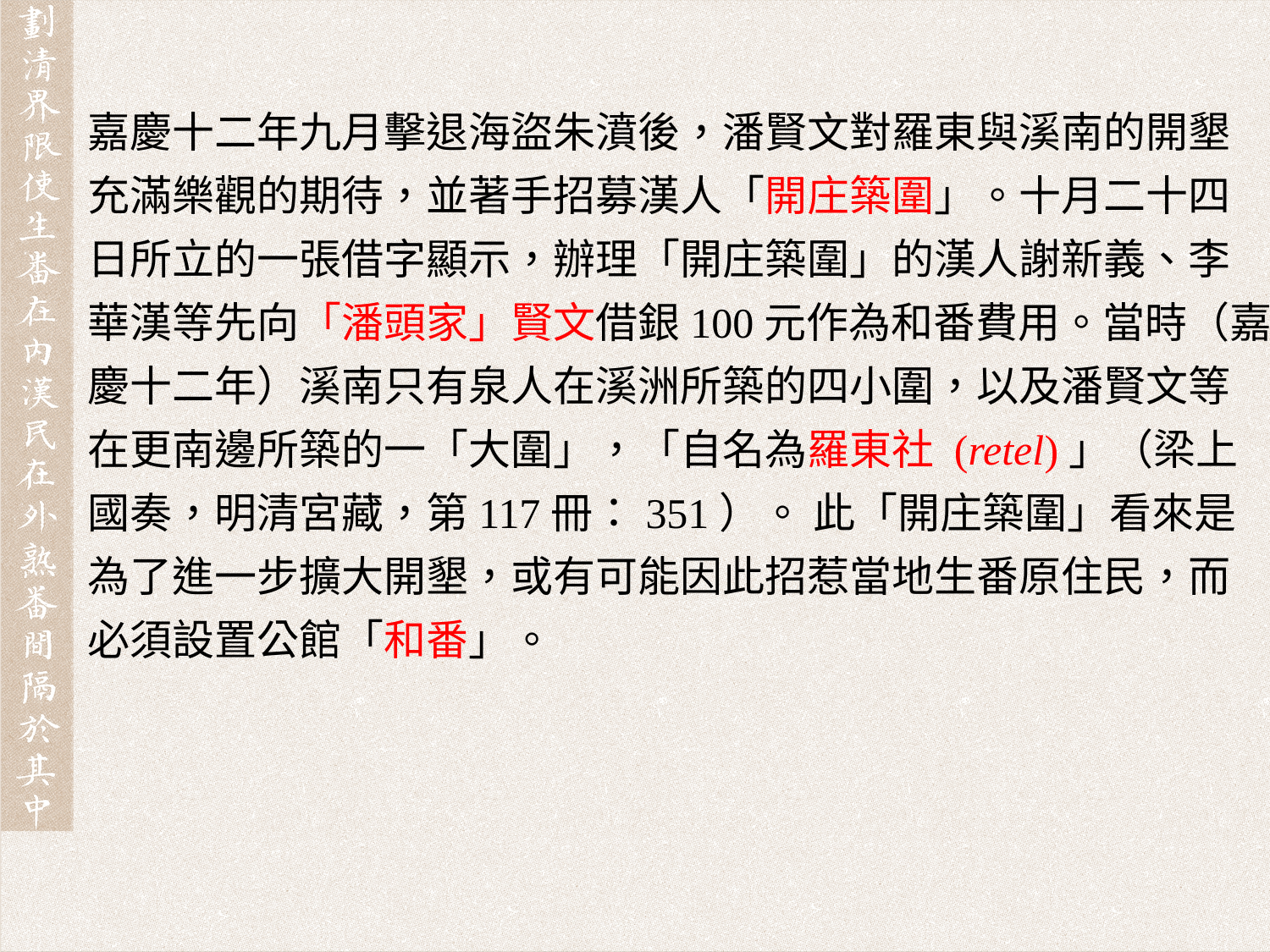

嘉慶十二年九月擊退海盜朱濆後，潘賢文對羅東與溪南的開墾充滿樂觀的期待，並著手招募漢人「開庄築圍」。十月二十四日所立的一張借字顯示，辦理「開庄築圍」的漢人謝新義、李華漢等先向「潘頭家」賢文借銀100元作為和番費用。當時（嘉慶十二年）溪南只有泉人在溪洲所築的四小圍，以及潘賢文等在更南邊所築的一「大圍」，「自名為羅東社 (retel)」（梁上國奏，明清宮藏，第117冊：351）。 此「開庄築圍」看來是為了進一步擴大開墾，或有可能因此招惹當地生番原住民，而必須設置公館「和番」。